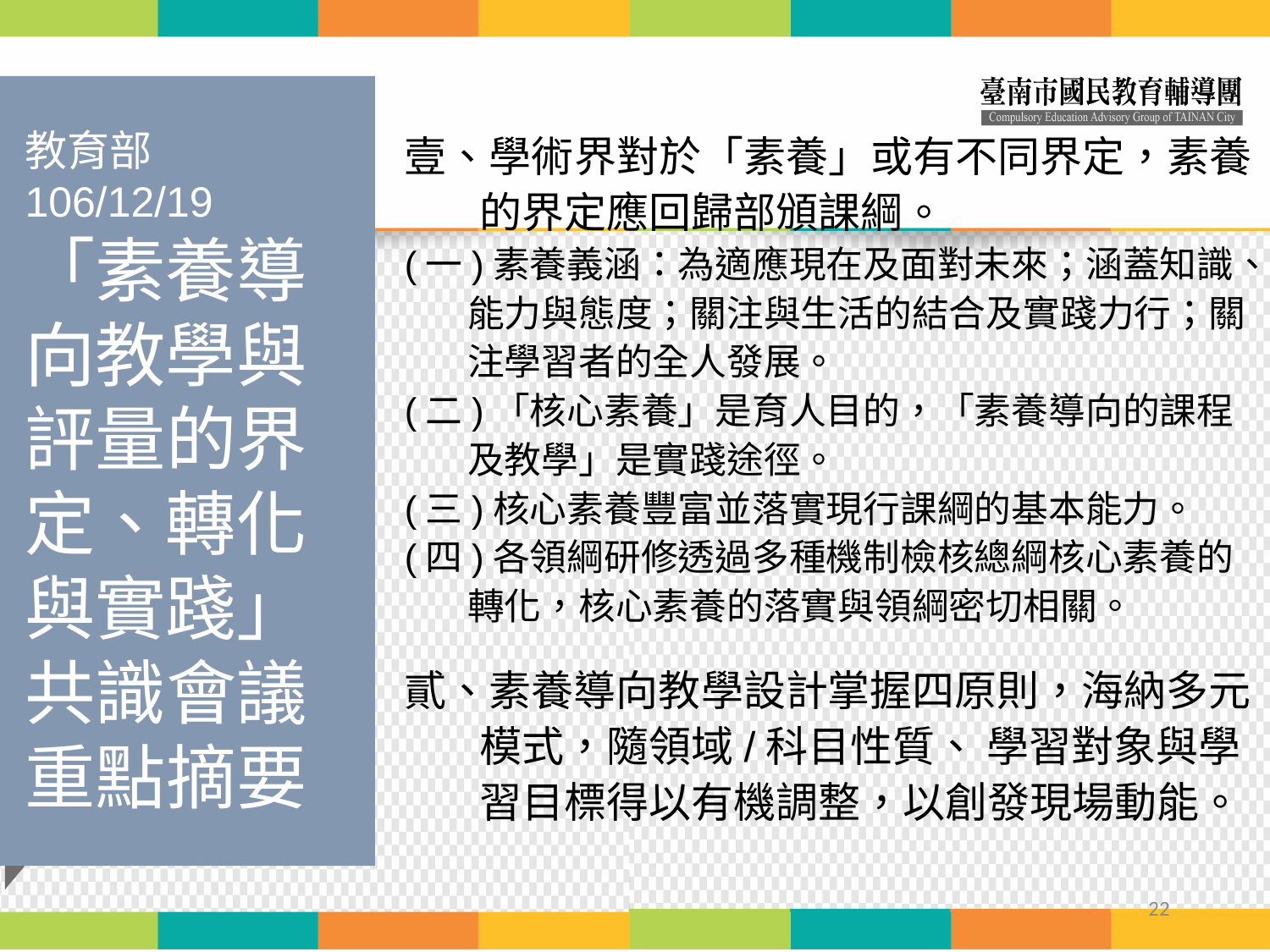

教育部106/12/19「素養導向教學與評量的界定、轉化與實踐」共識會議重點摘要
壹、學術界對於「素養」或有不同界定，素養的界定應回歸部頒課綱。
(一)素養義涵：為適應現在及面對未來；涵蓋知識、能力與態度；關注與生活的結合及實踐力行；關注學習者的全人發展。
(二)「核心素養」是育人目的，「素養導向的課程及教學」是實踐途徑。
(三)核心素養豐富並落實現行課綱的基本能力。
(四)各領綱研修透過多種機制檢核總綱核心素養的轉化，核心素養的落實與領綱密切相關。
貳、素養導向教學設計掌握四原則，海納多元模式，隨領域/科目性質、 學習對象與學習目標得以有機調整，以創發現場動能。
22